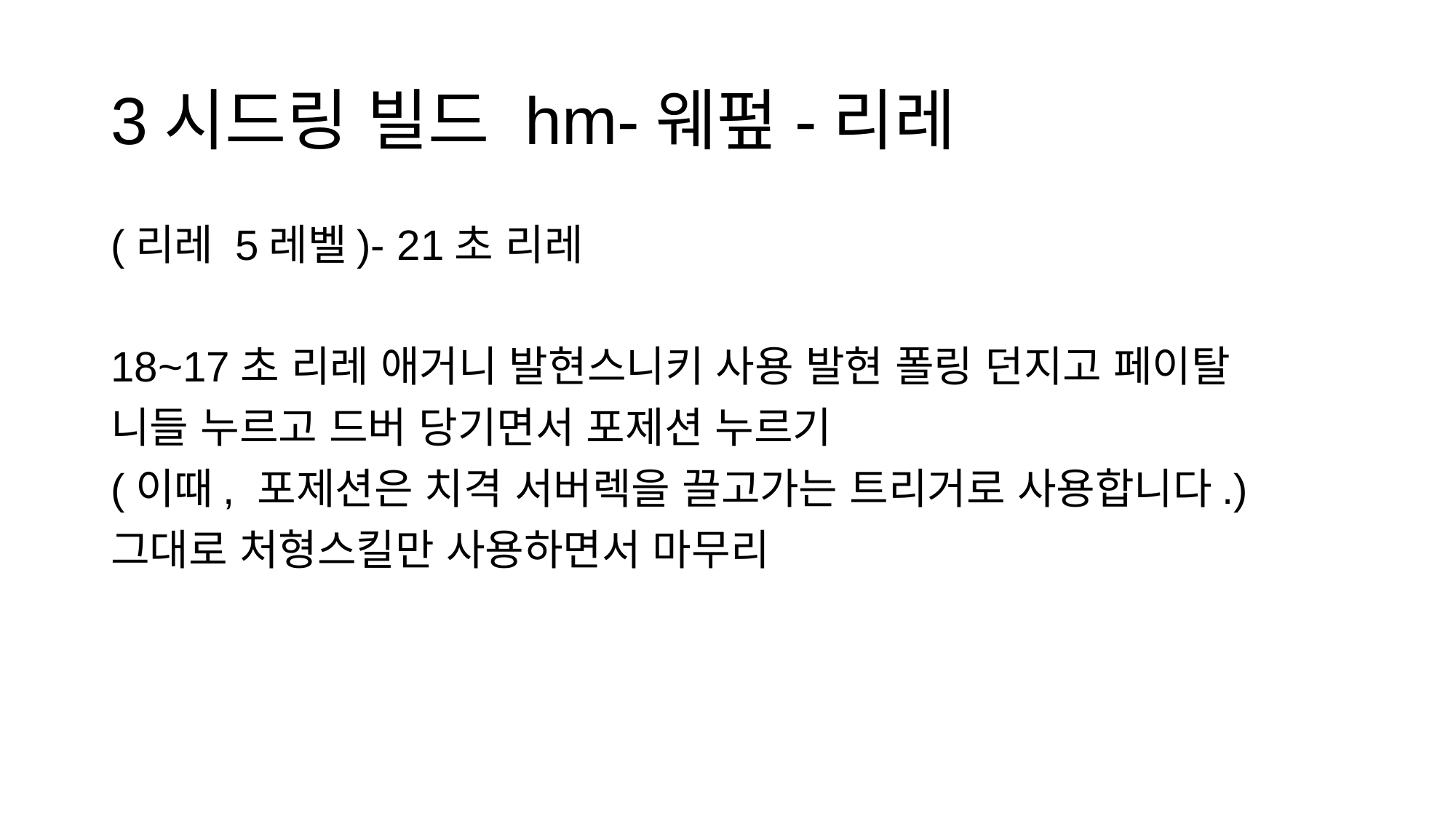

# 3시드링 빌드 hm-웨펖-리레
(리레 5레벨)- 21초 리레

18~17초 리레 애거니 발현스니키 사용 발현 폴링 던지고 페이탈
니들 누르고 드버 당기면서 포제션 누르기
(이때, 포제션은 치격 서버렉을 끌고가는 트리거로 사용합니다.)
그대로 처형스킬만 사용하면서 마무리